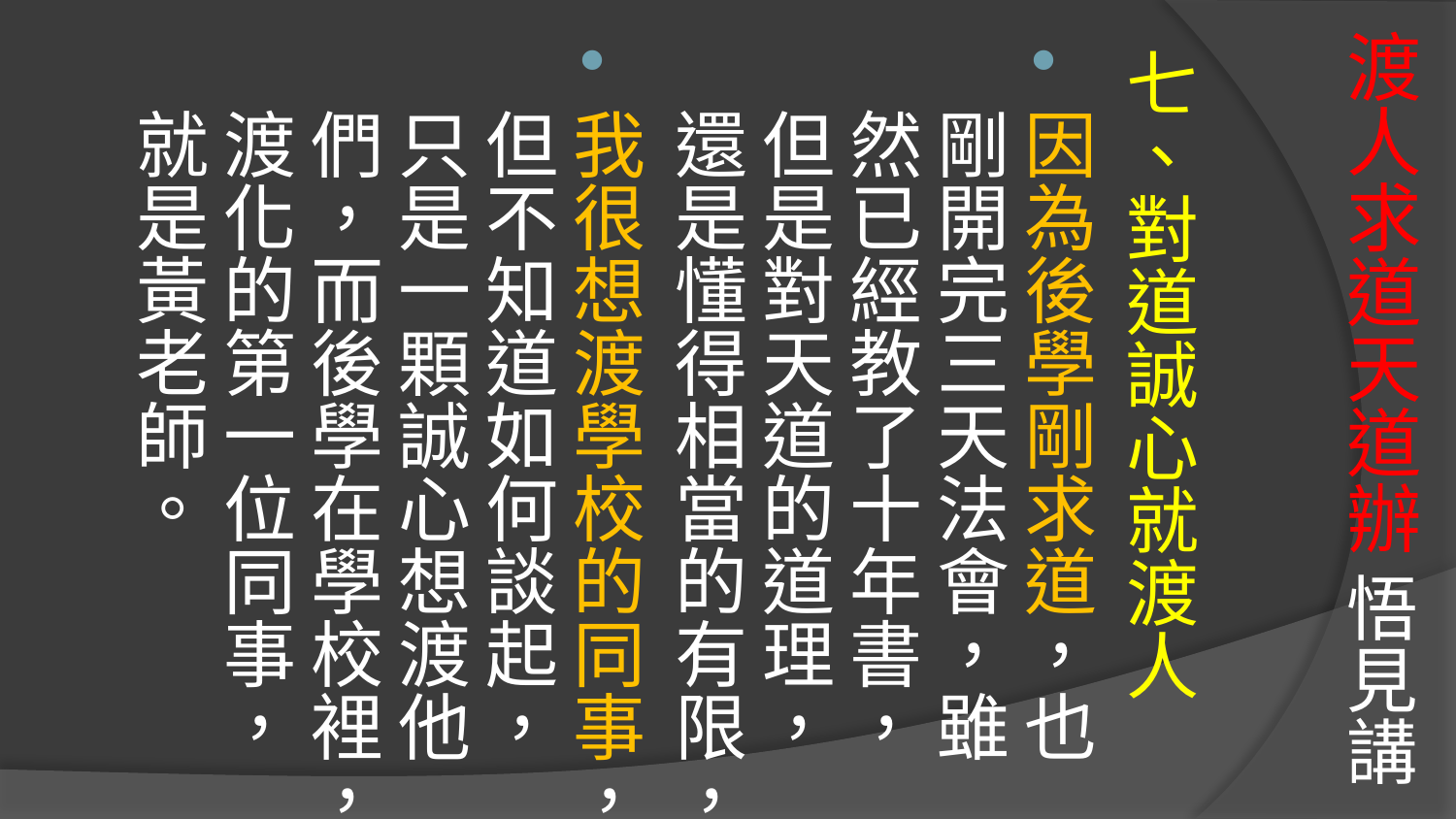

# 渡人求道天道辦 悟見講
七、對道誠心就渡人
因為後學剛求道，也剛開完三天法會，雖然已經教了十年書，但是對天道的道理，還是懂得相當的有限，
我很想渡學校的同事，但不知道如何談起，只是一顆誠心想渡他們，而後學在學校裡，渡化的第一位同事，就是黃老師。